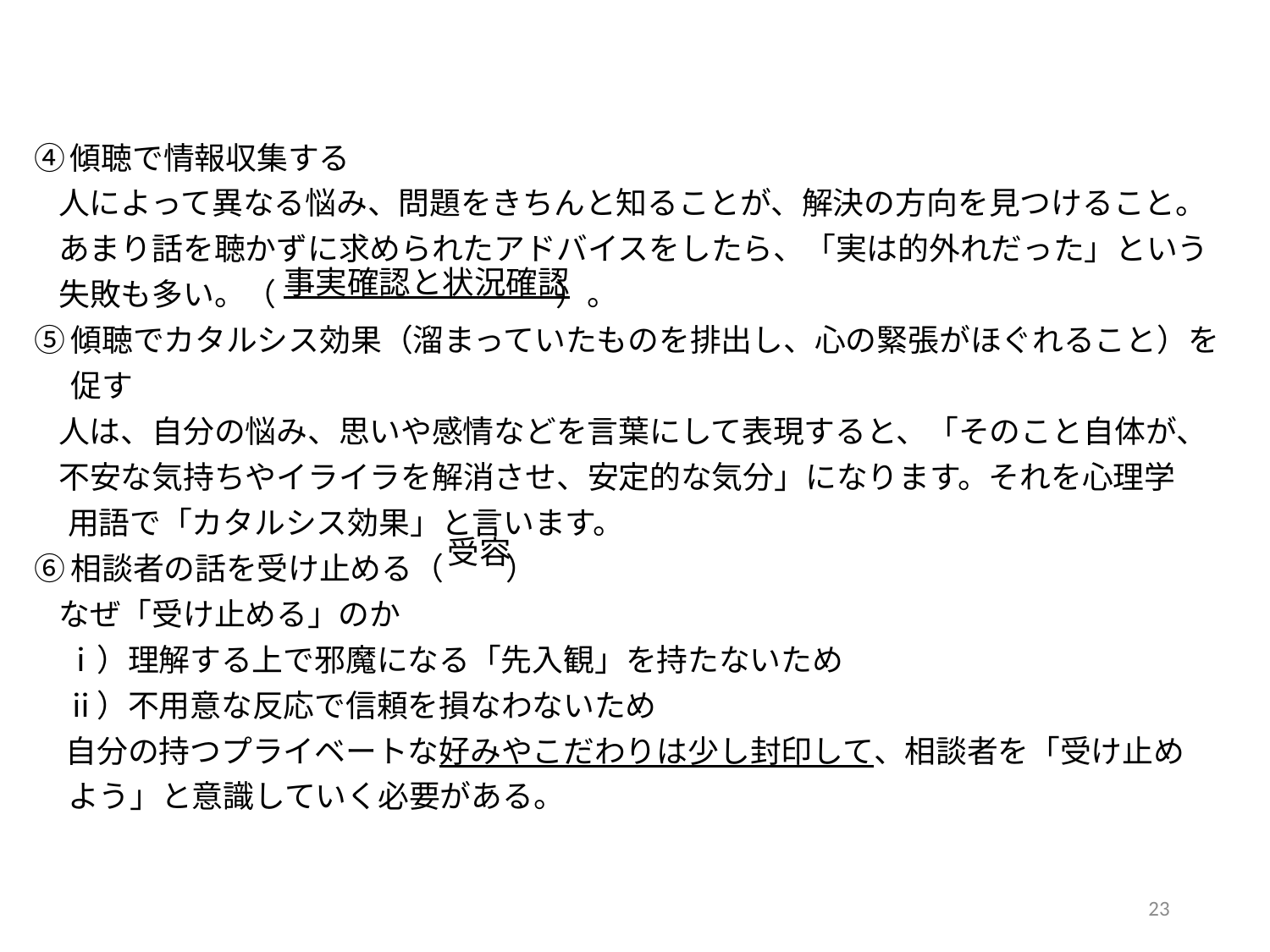

④傾聴で情報収集する
　人によって異なる悩み、問題をきちんと知ることが、解決の方向を見つけること。
　あまり話を聴かずに求められたアドバイスをしたら、「実は的外れだった」という
　失敗も多い。（　　　　　　　　　）。
 ⑤傾聴でカタルシス効果（溜まっていたものを排出し、心の緊張がほぐれること）を
 　促す
　人は、自分の悩み、思いや感情などを言葉にして表現すると、「そのこと自体が、
　不安な気持ちやイライラを解消させ、安定的な気分」になります。それを心理学
     用語で「カタルシス効果」と言います。
 ⑥相談者の話を受け止める（　　）
　なぜ「受け止める」のか
　 ⅰ）理解する上で邪魔になる「先入観」を持たないため
　 ⅱ）不用意な反応で信頼を損なわないため
　 自分の持つプライベートな好みやこだわりは少し封印して、相談者を「受け止め
     よう」と意識していく必要がある。

事実確認と状況確認
受容
23